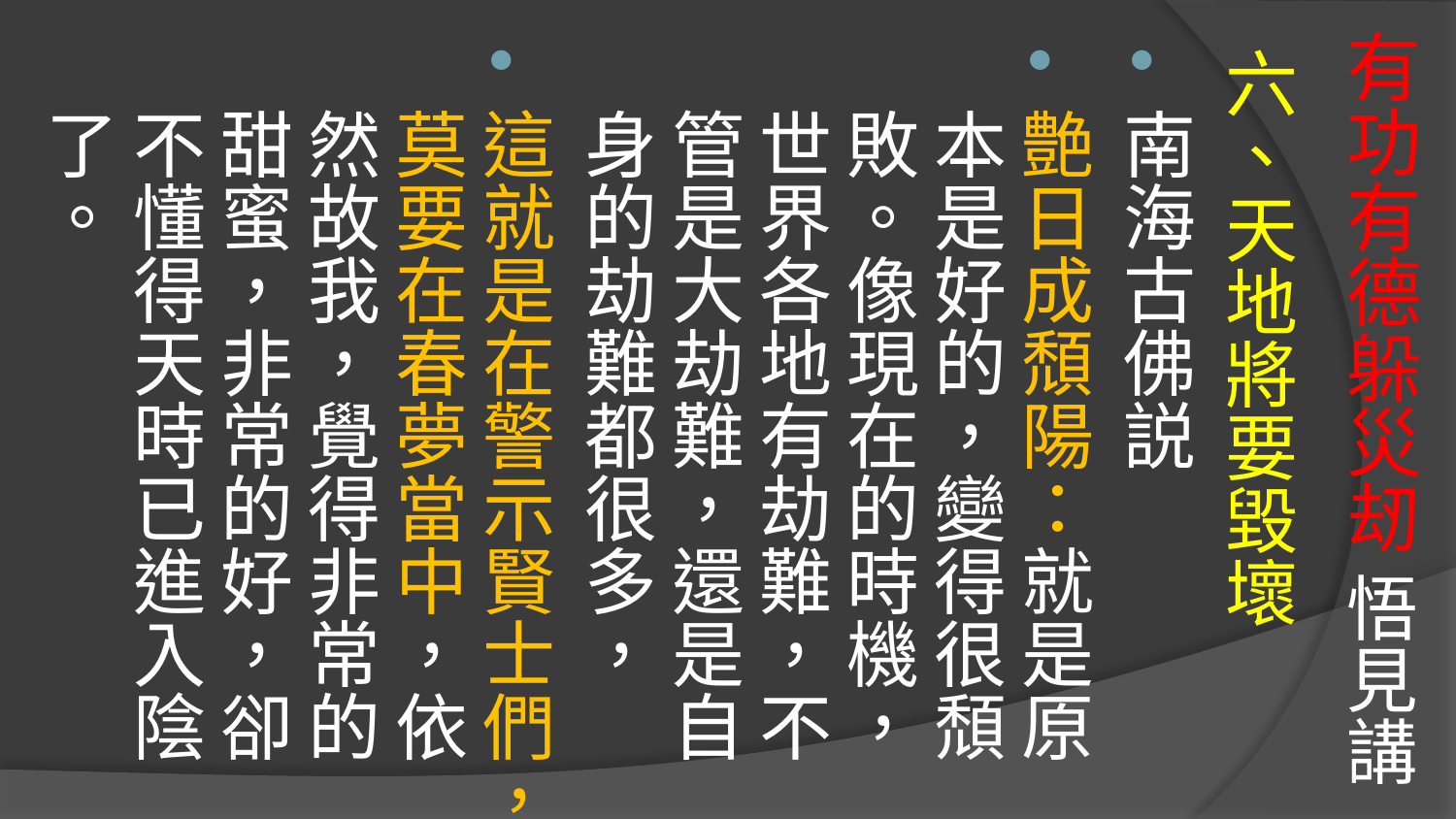

# 有功有德躲災刼 悟見講
六、天地將要毀壞
南海古佛説
艶日成頹陽：就是原本是好的，變得很頹敗。像現在的時機，世界各地有劫難，不管是大劫難，還是自身的劫難都很多，
這就是在警示賢士們，莫要在春夢當中，依然故我，覺得非常的甜蜜，非常的好，卻不懂得天時已進入陰了。